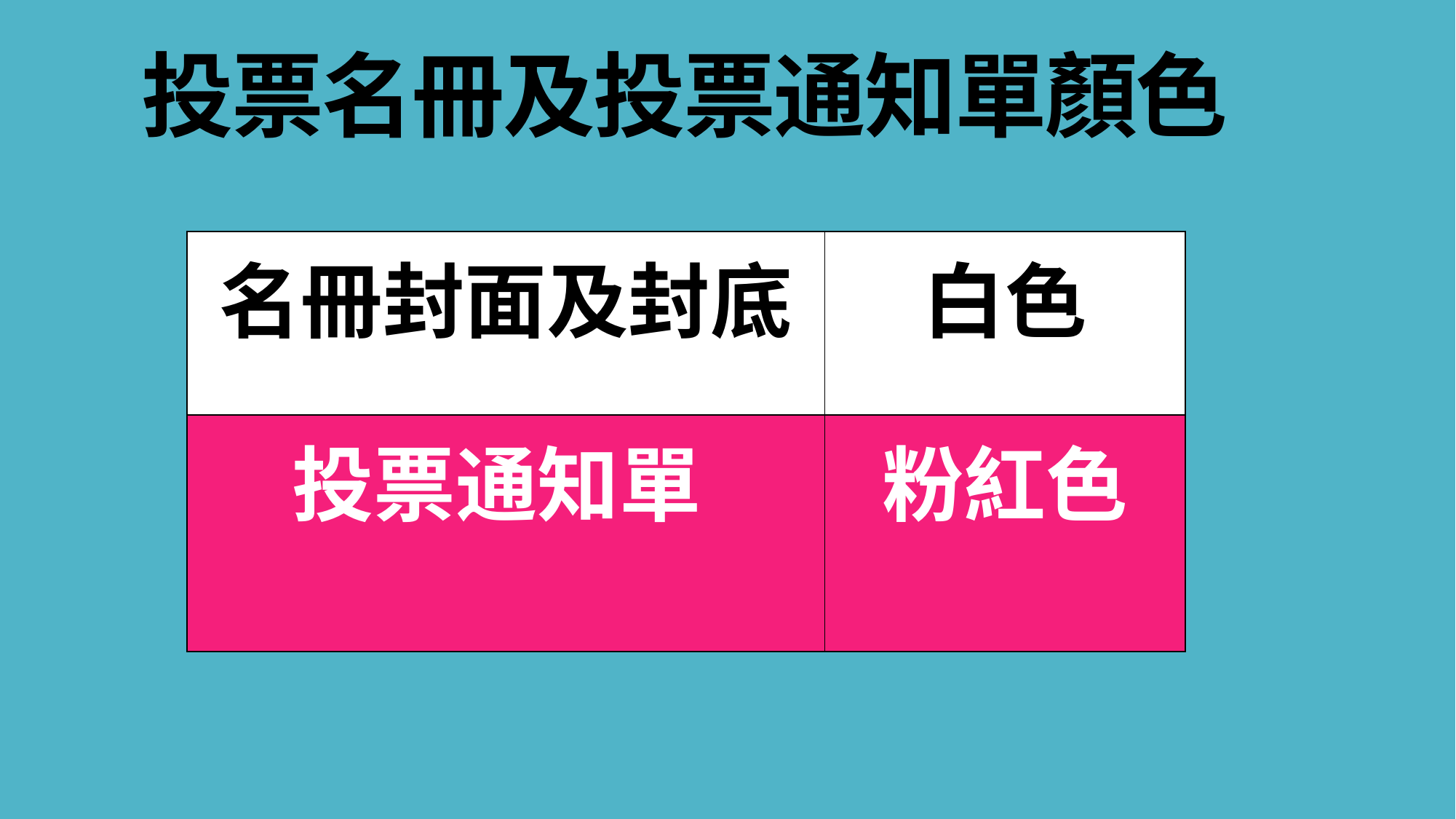

投票名冊及投票通知單顏色
| 名冊封面及封底 | 白色 |
| --- | --- |
| 投票通知單 | 粉紅色 |